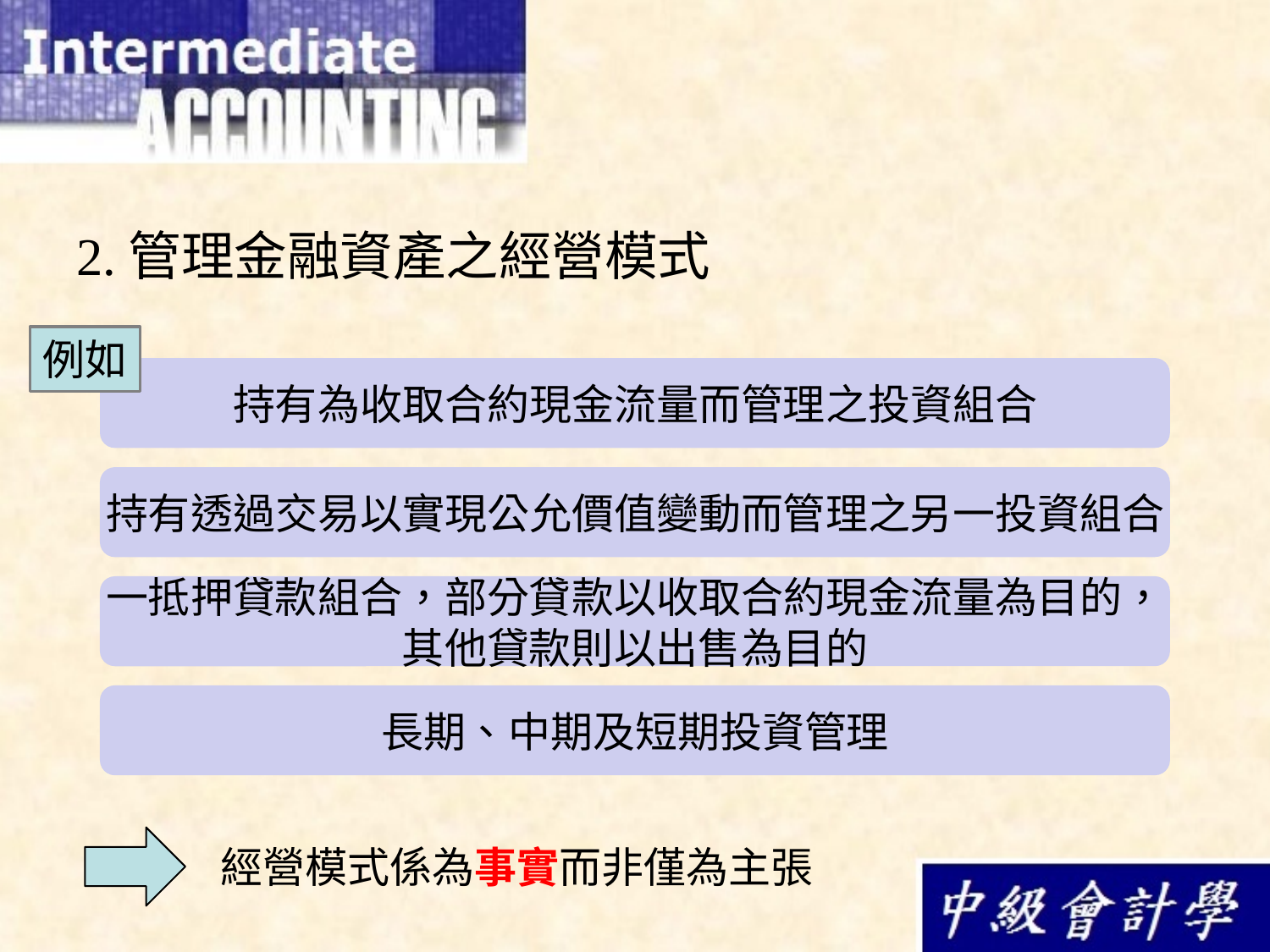

#
2.管理金融資產之經營模式
例如
持有為收取合約現金流量而管理之投資組合
持有透過交易以實現公允價值變動而管理之另一投資組合
一抵押貸款組合，部分貸款以收取合約現金流量為目的，
其他貸款則以出售為目的
長期、中期及短期投資管理

經營模式係為事實而非僅為主張